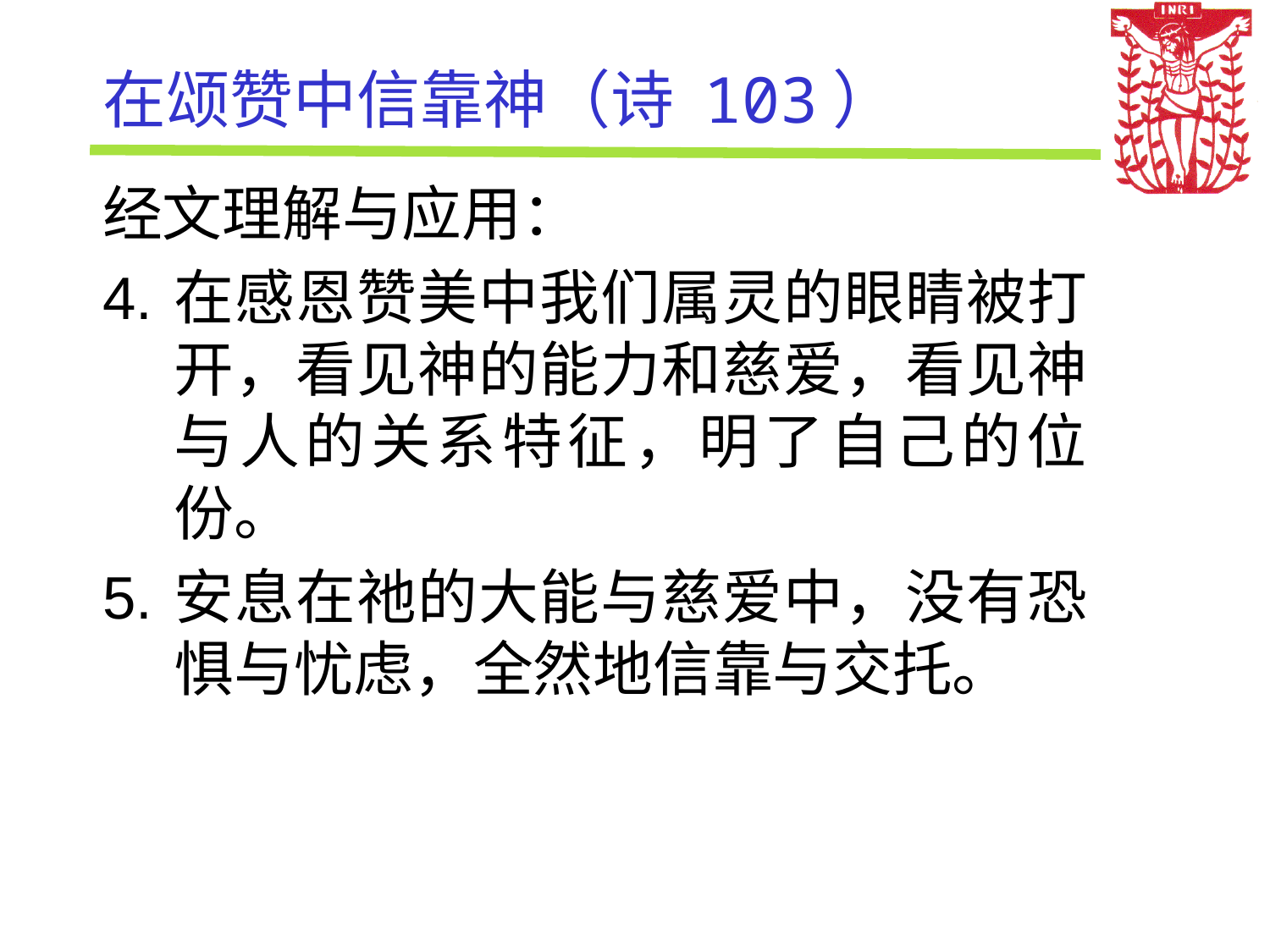

# 在颂赞中信靠神（诗 103）
经文理解与应用：
在感恩赞美中我们属灵的眼睛被打开，看见神的能力和慈爱，看见神与人的关系特征，明了自己的位份。
安息在祂的大能与慈爱中，没有恐惧与忧虑，全然地信靠与交托。